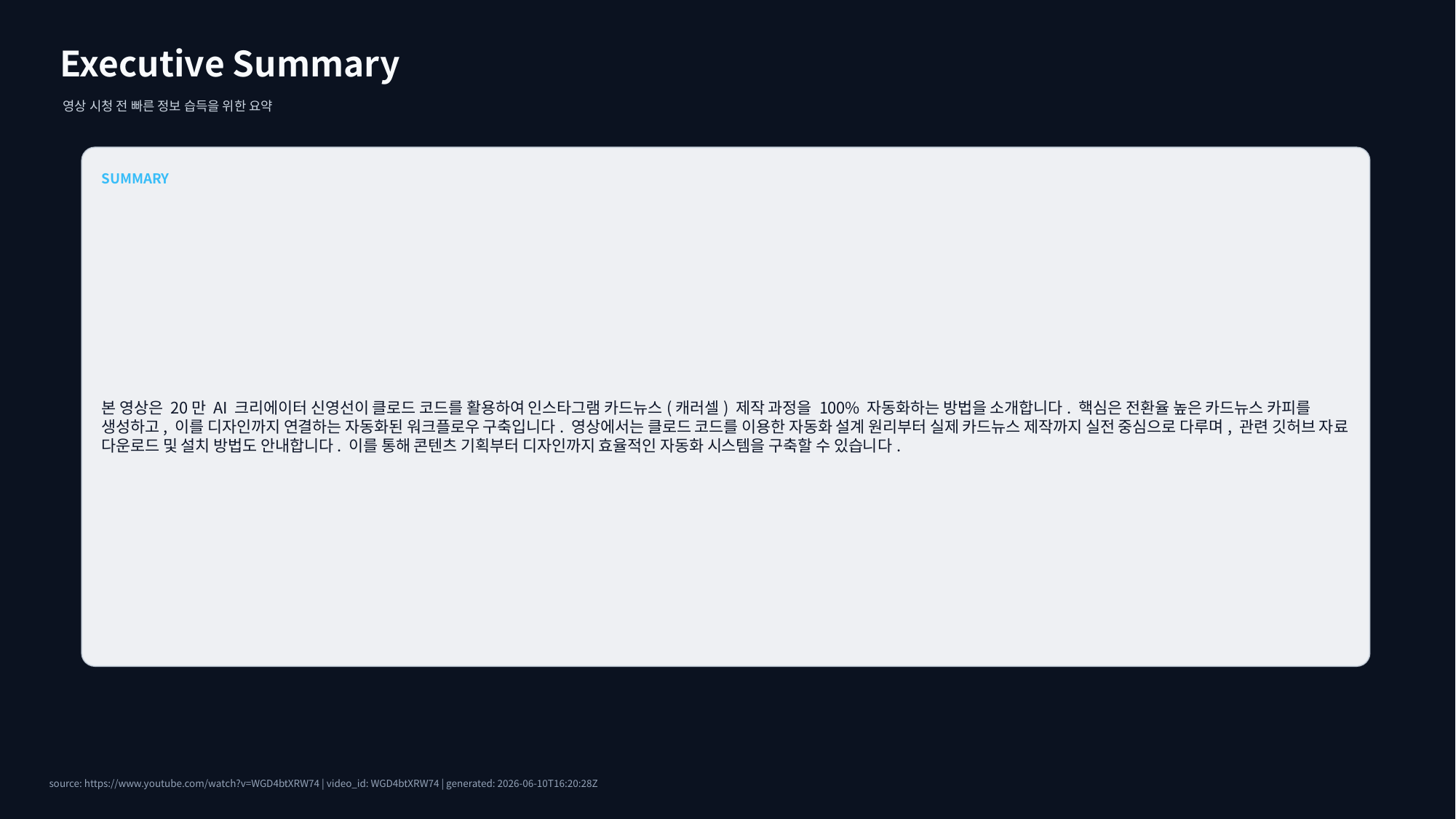

Executive Summary
영상 시청 전 빠른 정보 습득을 위한 요약

SUMMARY
본 영상은 20만 AI 크리에이터 신영선이 클로드 코드를 활용하여 인스타그램 카드뉴스(캐러셀) 제작 과정을 100% 자동화하는 방법을 소개합니다. 핵심은 전환율 높은 카드뉴스 카피를 생성하고, 이를 디자인까지 연결하는 자동화된 워크플로우 구축입니다. 영상에서는 클로드 코드를 이용한 자동화 설계 원리부터 실제 카드뉴스 제작까지 실전 중심으로 다루며, 관련 깃허브 자료 다운로드 및 설치 방법도 안내합니다. 이를 통해 콘텐츠 기획부터 디자인까지 효율적인 자동화 시스템을 구축할 수 있습니다.
source: https://www.youtube.com/watch?v=WGD4btXRW74 | video_id: WGD4btXRW74 | generated: 2026-06-10T16:20:28Z